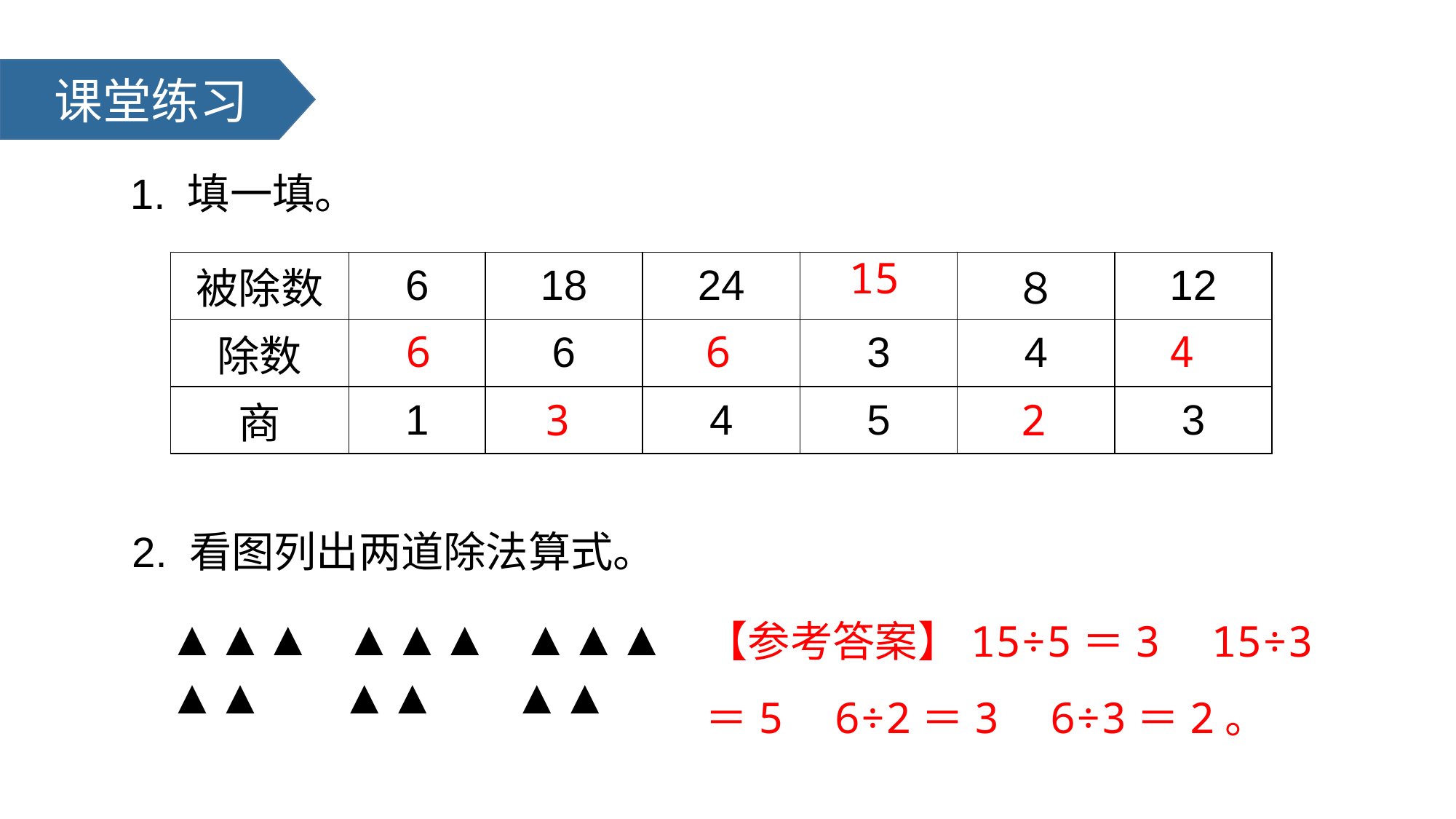

课堂练习
1. 填一填。
15
6
6
4
3
2
| 被除数 | 6 | 18 | 24 |  | ８ | 12 |
| --- | --- | --- | --- | --- | --- | --- |
| 除数 |  | 6 |  | 3 | 4 |  |
| 商 | 1 |  | 4 | 5 |  | 3 |
2. 看图列出两道除法算式。
【参考答案】15÷5＝3  15÷3＝5  6÷2＝3  6÷3＝2。
▲▲▲   ▲▲▲   ▲▲▲
▲▲       ▲▲       ▲▲